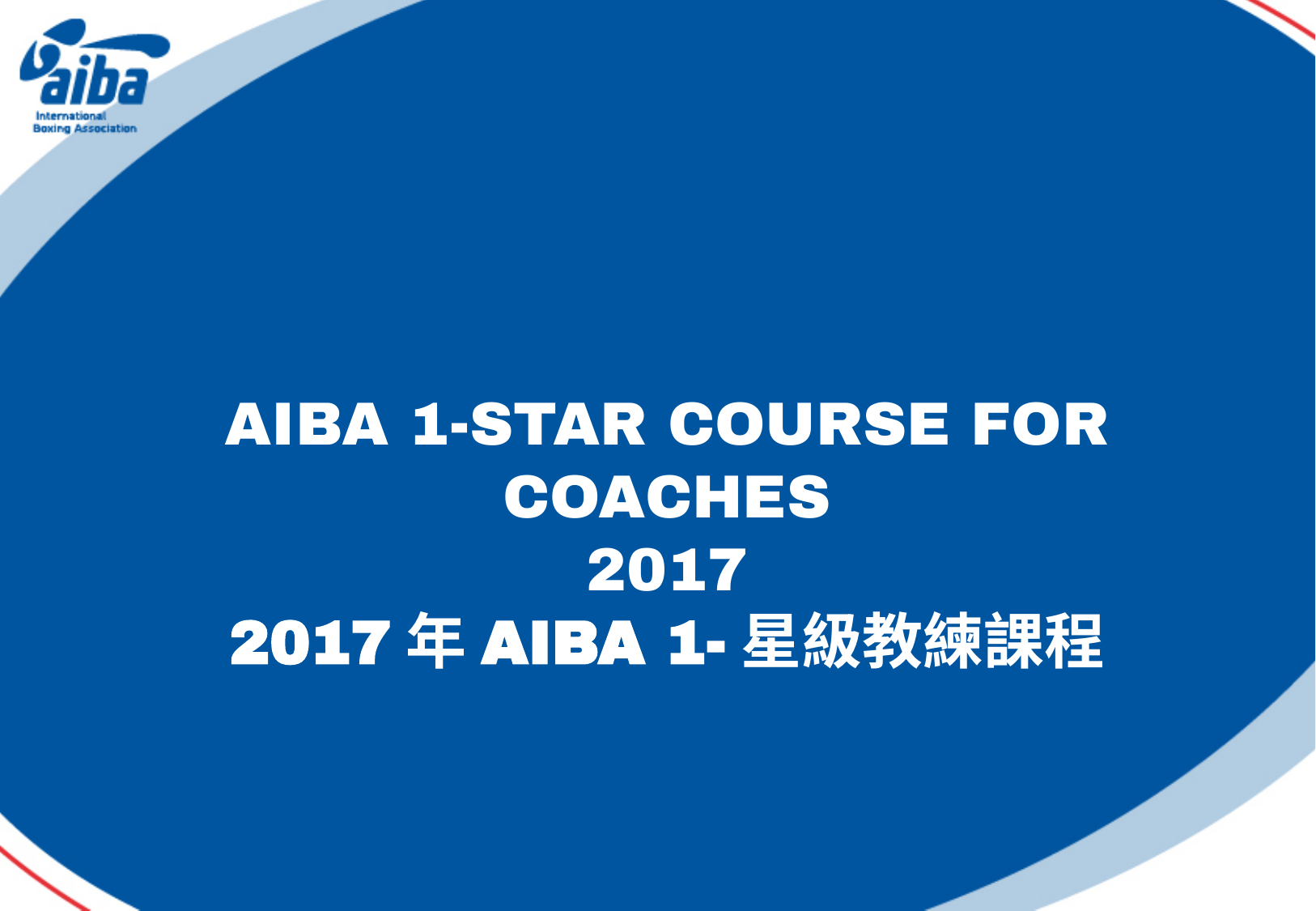

# AIBA 1-STAR COURSE FOR COACHES 2017 2017年AIBA 1-星級教練課程
1